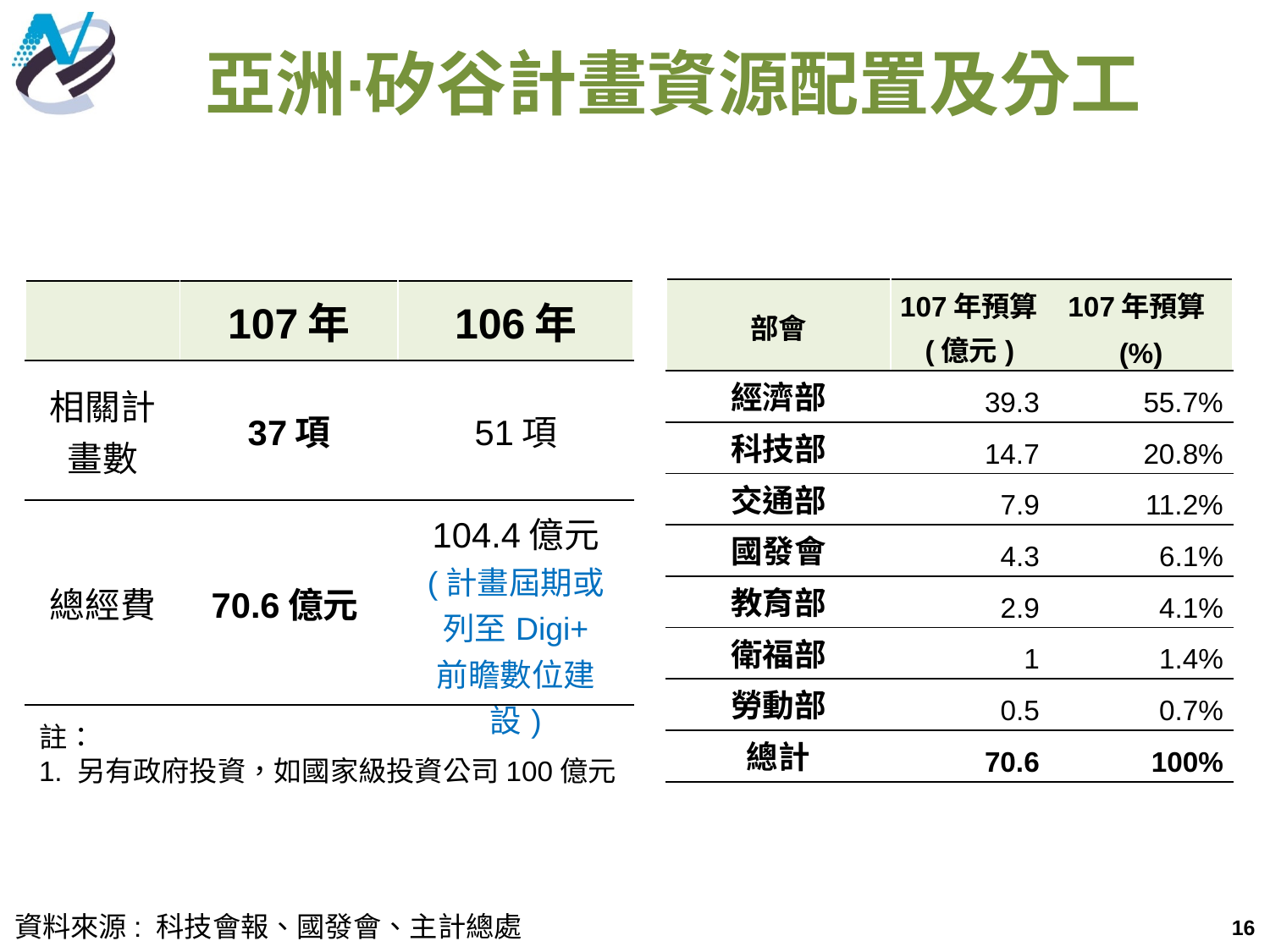

亞洲∙矽谷計畫資源配置及分工
| 部會 | 107年預算(億元) | 107年預算(%) |
| --- | --- | --- |
| 經濟部 | 39.3 | 55.7% |
| 科技部 | 14.7 | 20.8% |
| 交通部 | 7.9 | 11.2% |
| 國發會 | 4.3 | 6.1% |
| 教育部 | 2.9 | 4.1% |
| 衛福部 | 1 | 1.4% |
| 勞動部 | 0.5 | 0.7% |
| 總計 | 70.6 | 100% |
|  | 107年 | 106年 |
| --- | --- | --- |
| 相關計畫數 | 37項 | 51項 |
| 總經費 | 70.6億元 | 104.4億元 (計畫屆期或 列至Digi+ 前瞻數位建設) |
註：
1. 另有政府投資，如國家級投資公司100億元

16
資料來源: 科技會報、國發會、主計總處